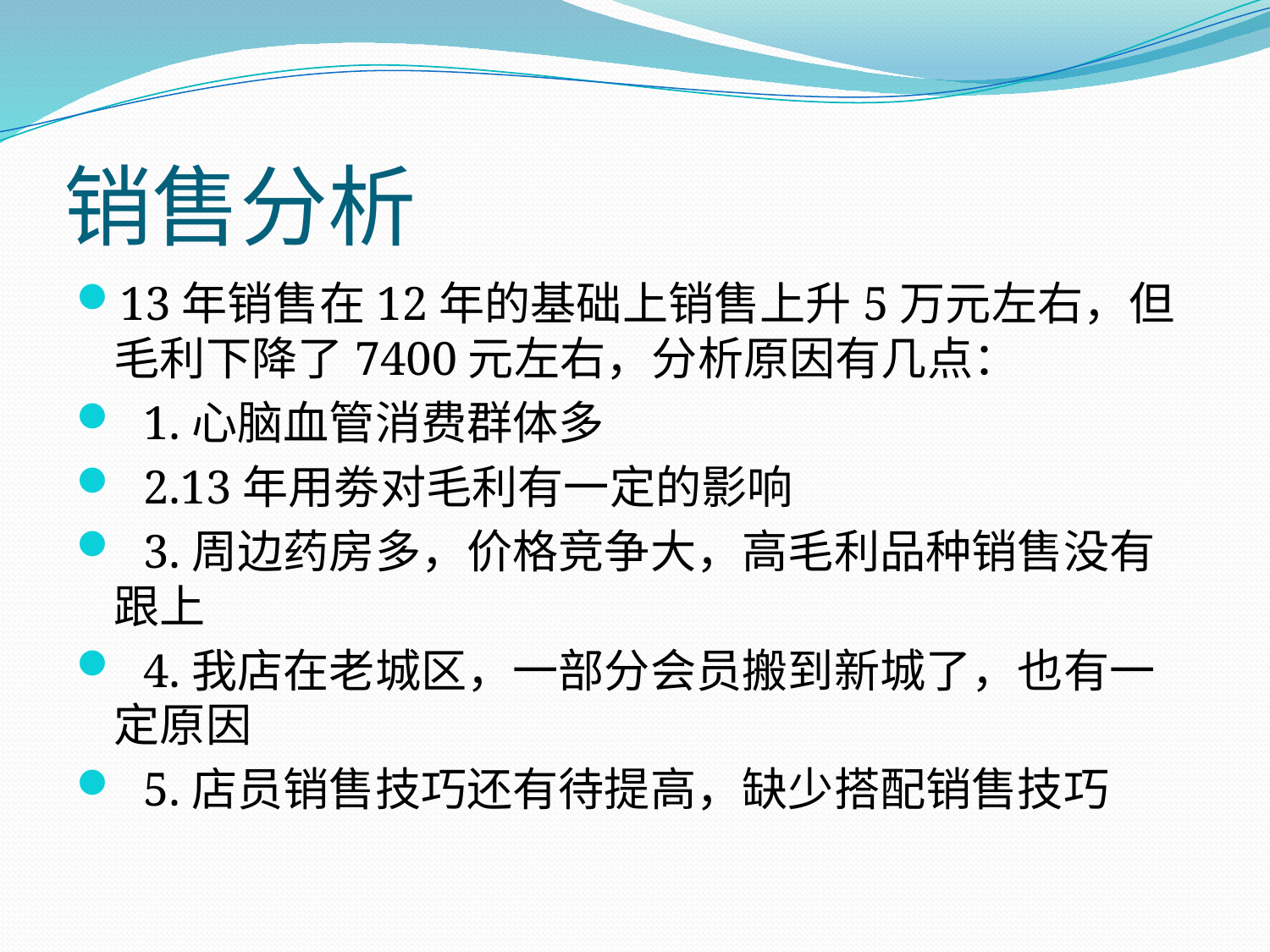

# 销售分析
13年销售在12年的基础上销售上升5万元左右，但毛利下降了7400元左右，分析原因有几点：
  1.心脑血管消费群体多
  2.13年用劵对毛利有一定的影响
  3.周边药房多，价格竞争大，高毛利品种销售没有跟上
  4.我店在老城区，一部分会员搬到新城了，也有一定原因
  5.店员销售技巧还有待提高，缺少搭配销售技巧